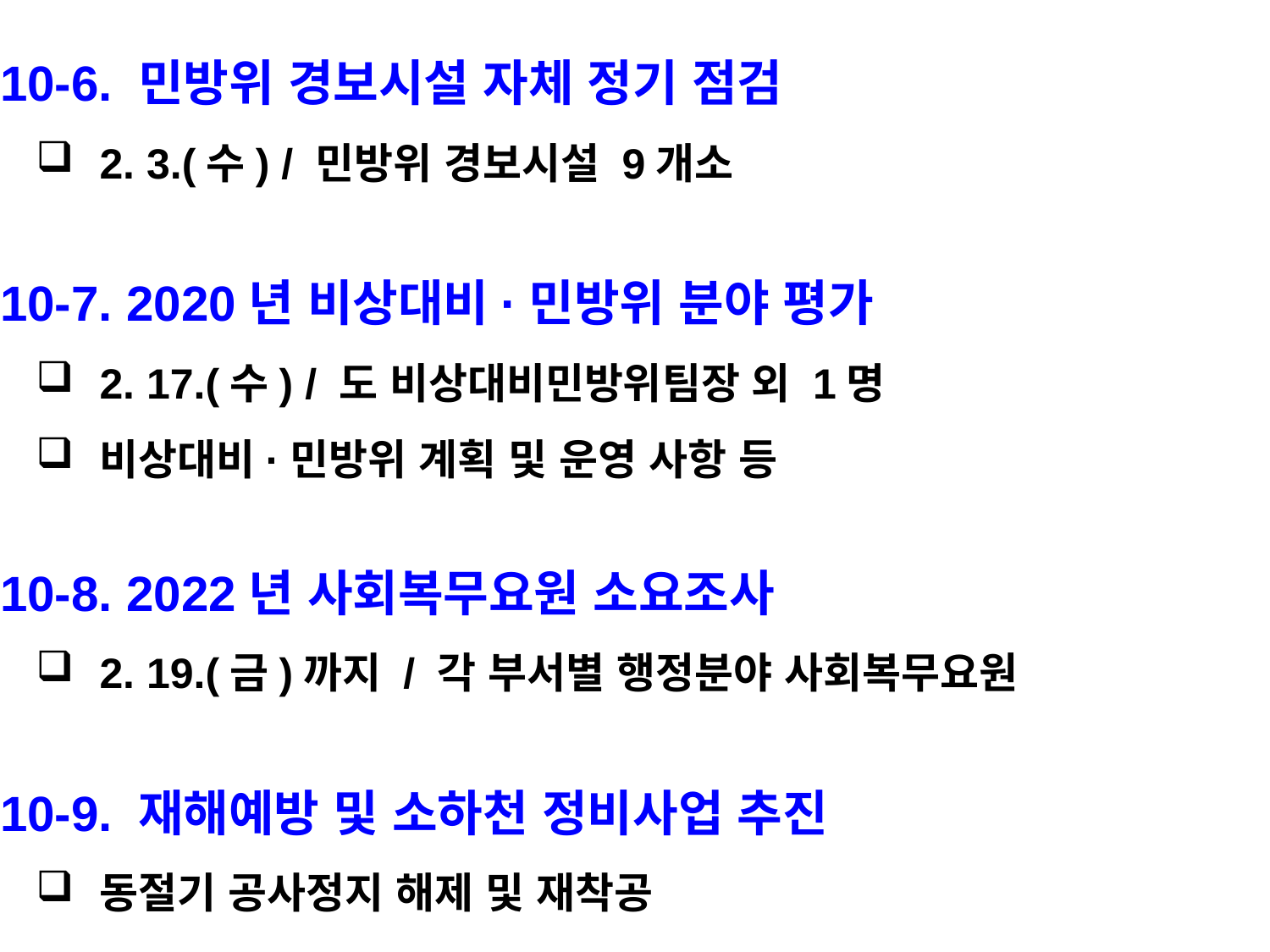

10-6. 민방위 경보시설 자체 정기 점검
2. 3.(수) / 민방위 경보시설 9개소
  10-7. 2020년 비상대비·민방위 분야 평가
2. 17.(수) / 도 비상대비민방위팀장 외 1명
비상대비·민방위 계획 및 운영 사항 등
  10-8. 2022년 사회복무요원 소요조사
2. 19.(금)까지 / 각 부서별 행정분야 사회복무요원
  10-9. 재해예방 및 소하천 정비사업 추진
동절기 공사정지 해제 및 재착공